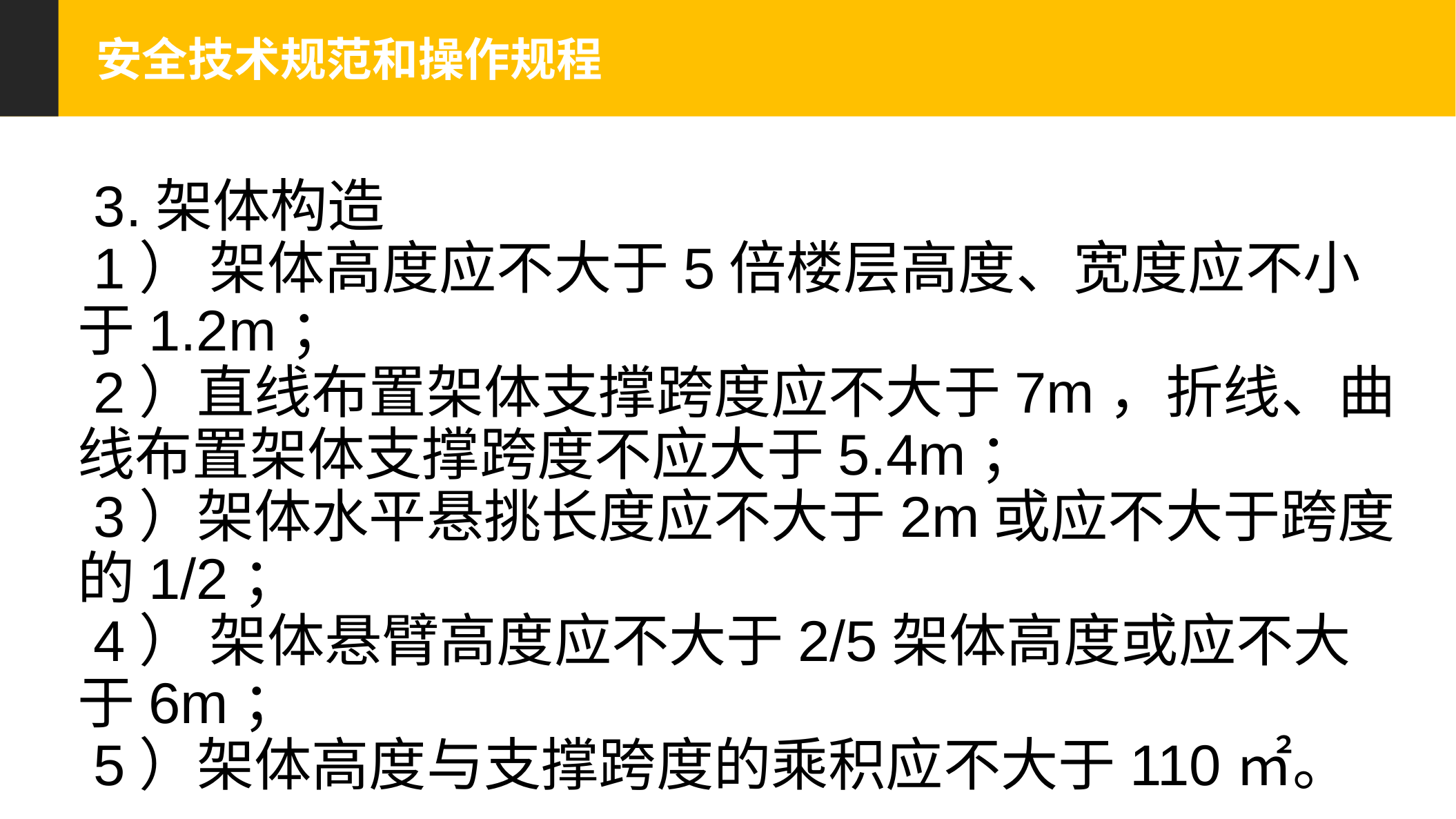

安全技术规范和操作规程
 3.架体构造
 1） 架体高度应不大于5倍楼层高度、宽度应不小于1.2m；
 2）直线布置架体支撑跨度应不大于7m，折线、曲线布置架体支撑跨度不应大于5.4m；
 3）架体水平悬挑长度应不大于2m或应不大于跨度的1/2；
 4） 架体悬臂高度应不大于2/5架体高度或应不大于6m；
 5）架体高度与支撑跨度的乘积应不大于110㎡。